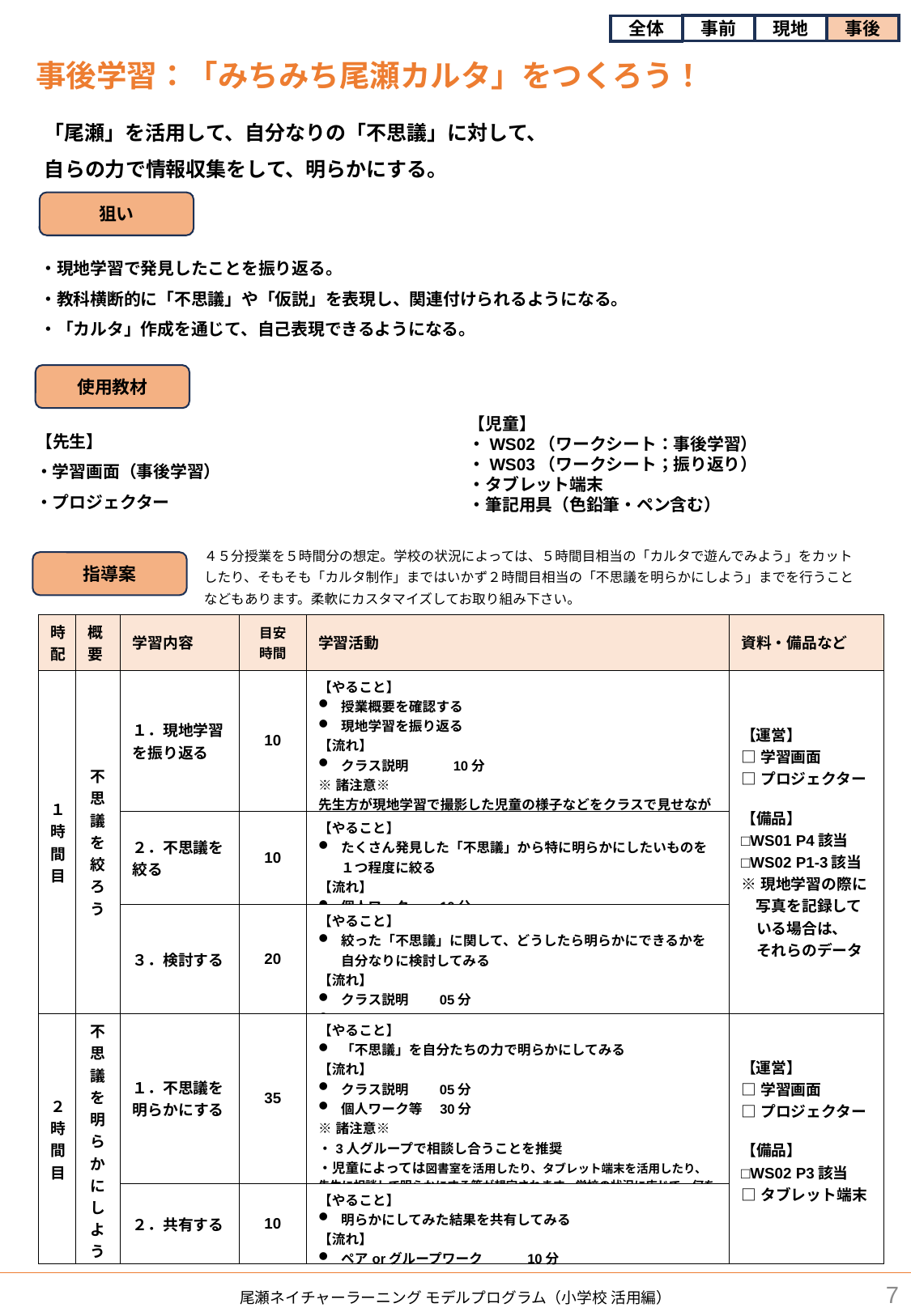

事前
現地
事後
全体
事後学習：「みちみち尾瀬カルタ」をつくろう！
「尾瀬」を活用して、自分なりの「不思議」に対して、
自らの力で情報収集をして、明らかにする。
狙い
・現地学習で発見したことを振り返る。
・教科横断的に「不思議」や「仮説」を表現し、関連付けられるようになる。
・「カルタ」作成を通じて、自己表現できるようになる。
使用教材
【児童】
・WS02（ワークシート：事後学習）
・WS03（ワークシート；振り返り）
・タブレット端末
・筆記用具（色鉛筆・ペン含む）
【先生】
・学習画面（事後学習）
・プロジェクター
４５分授業を５時間分の想定。学校の状況によっては、５時間目相当の「カルタで遊んでみよう」をカット
したり、そもそも「カルタ制作」まではいかず２時間目相当の「不思議を明らかにしよう」までを行うこと
などもあります。柔軟にカスタマイズしてお取り組み下さい。
指導案
| 時配 | 概要 | 学習内容 | 目安 時間 | 学習活動 | 資料・備品など |
| --- | --- | --- | --- | --- | --- |
| １時間目 | 不思議を絞ろう | １．現地学習を振り返る | 10 | 【やること】 授業概要を確認する 現地学習を振り返る 【流れ】 クラス説明　　　10分 ※諸注意※ 先生方が現地学習で撮影した児童の様子などをクラスで見せながら振り返ることを推奨。 | 【運営】 □学習画面 □プロジェクター 【備品】 □WS01 P4該当 □WS02 P1-3該当 ※現地学習の際に 　写真を記録して 　いる場合は、 　それらのデータ |
|  |  | ２．不思議を絞る | 10 | 【やること】 たくさん発見した「不思議」から特に明らかにしたいものを１つ程度に絞る 【流れ】 個人ワーク　　10分 |  |
|  |  | ３．検討する | 20 | 【やること】 絞った「不思議」に関して、どうしたら明らかにできるかを自分なりに検討してみる 【流れ】 クラス説明　　05分 個人ワーク　　15分 |  |
| ２時間目 | 不思議を明らかにしよう | １．不思議を明らかにする | 35 | 【やること】 「不思議」を自分たちの力で明らかにしてみる 【流れ】 クラス説明　　05分 個人ワーク等　30分　 ※諸注意※ ・3人グループで相談し合うことを推奨 ・児童によっては図書室を活用したり、タブレット端末を活用したり、先生に相談して明らかにする等が想定されます。学校の状況に応じて、何をどこまでやってもよいこととするかはあらかじめ決めておきましょう。 | 【運営】 □学習画面 □プロジェクター 【備品】 □WS02 P3該当 □タブレット端末 |
|  |  | ２．共有する | 10 | 【やること】 明らかにしてみた結果を共有してみる 【流れ】 ペアorグループワーク　　　10分 |  |
7
尾瀬ネイチャーラーニング モデルプログラム（小学校 活用編）